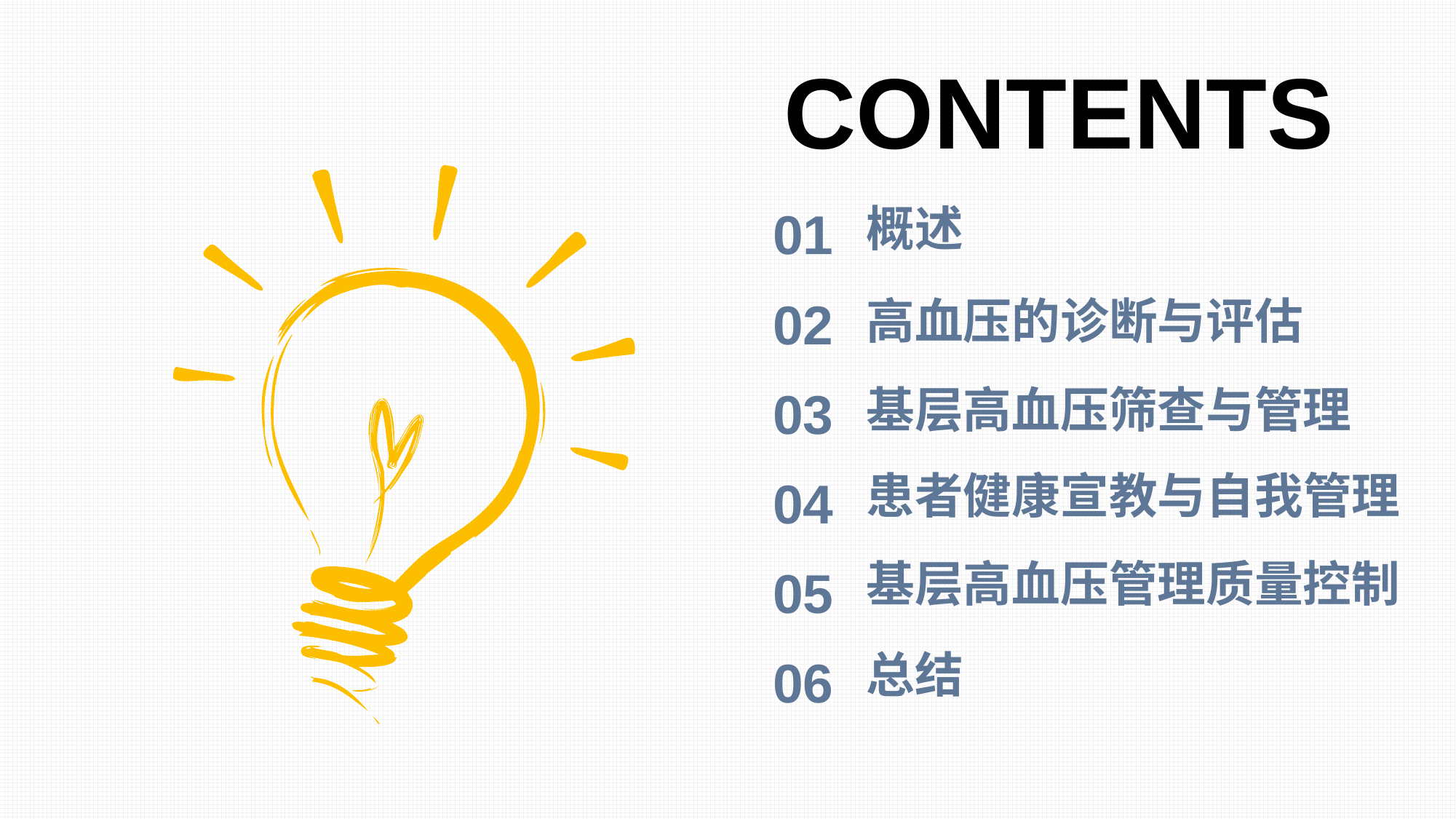

CONTENTS

概述
01
02
高血压的诊断与评估
基层高血压筛查与管理
03
患者健康宣教与自我管理
04
基层高血压管理质量控制
05
总结
06